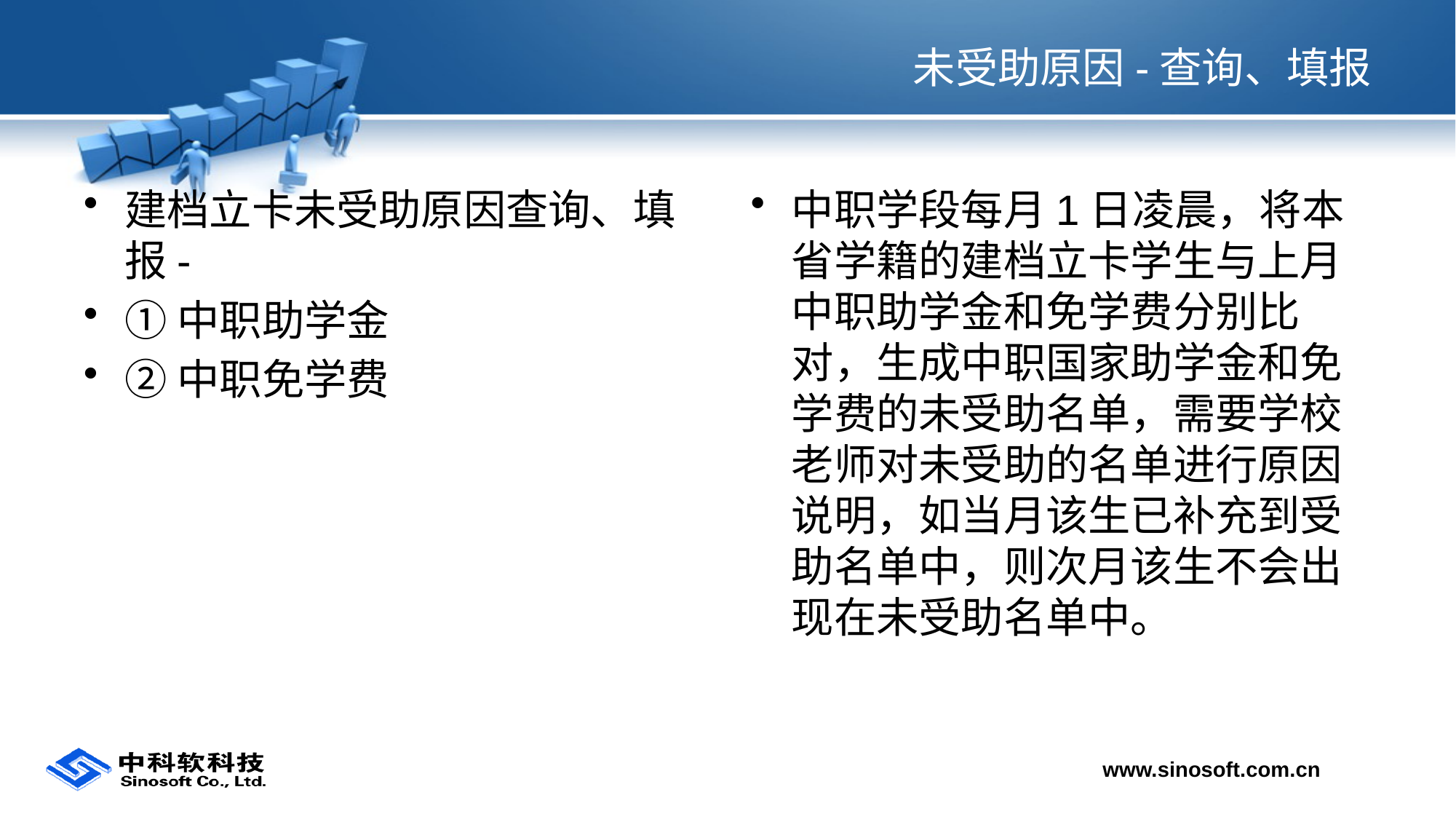

# 未受助原因-查询、填报
建档立卡未受助原因查询、填报-
①中职助学金
②中职免学费
中职学段每月1日凌晨，将本省学籍的建档立卡学生与上月中职助学金和免学费分别比对，生成中职国家助学金和免学费的未受助名单，需要学校老师对未受助的名单进行原因说明，如当月该生已补充到受助名单中，则次月该生不会出现在未受助名单中。